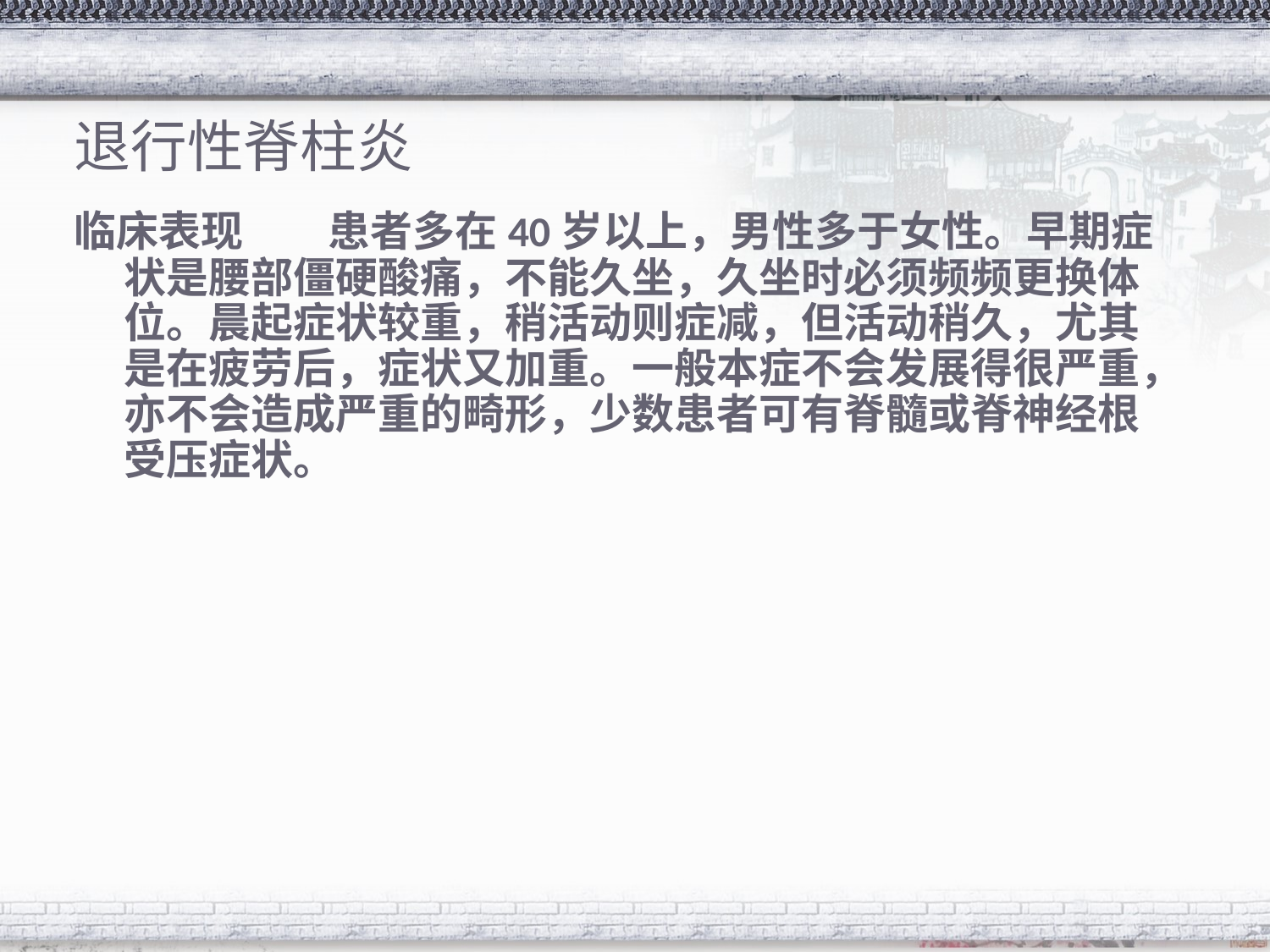

# 退行性脊柱炎
临床表现　　患者多在40岁以上，男性多于女性。早期症状是腰部僵硬酸痛，不能久坐，久坐时必须频频更换体位。晨起症状较重，稍活动则症减，但活动稍久，尤其是在疲劳后，症状又加重。一般本症不会发展得很严重，亦不会造成严重的畸形，少数患者可有脊髓或脊神经根受压症状。